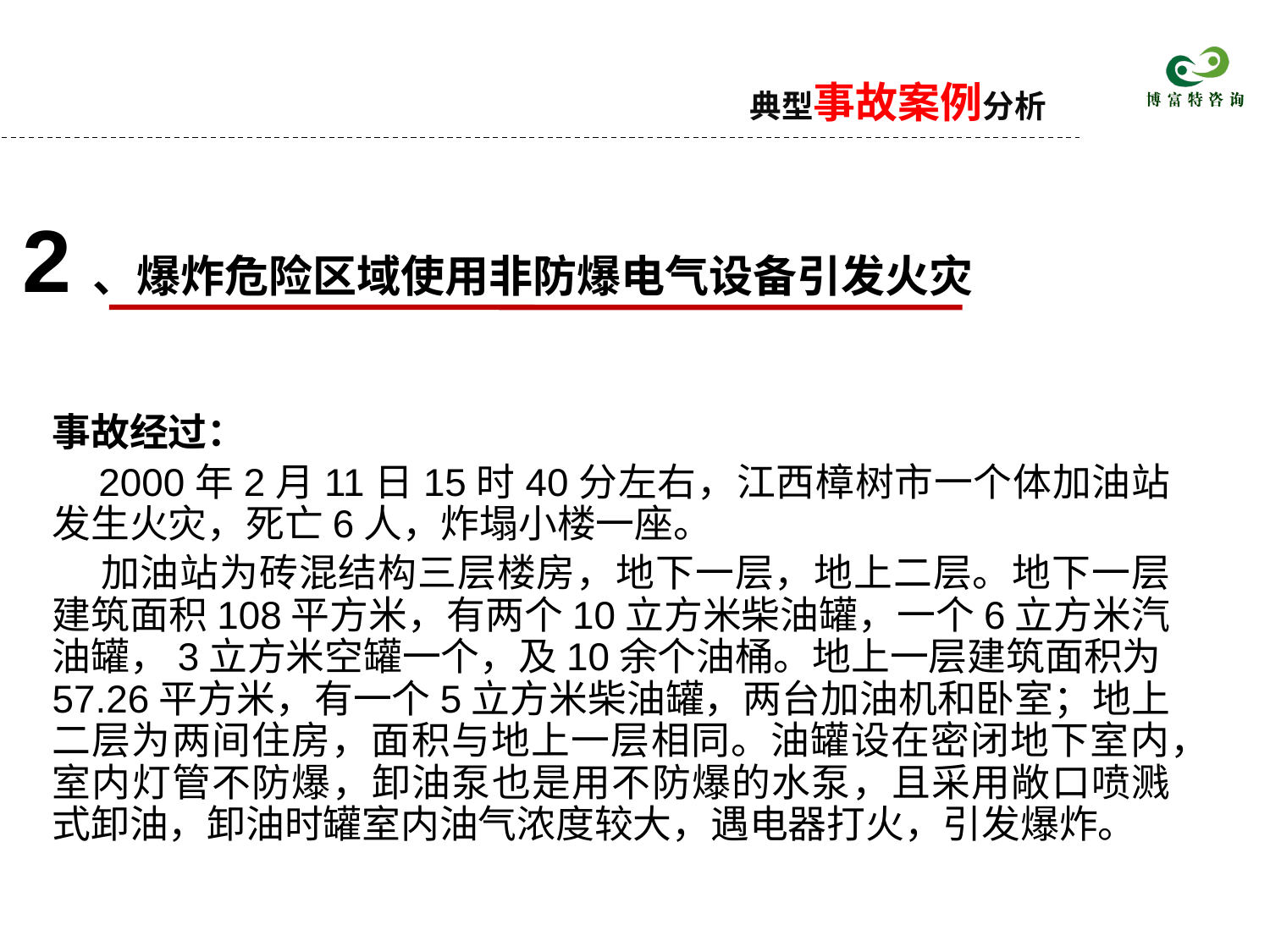

2、爆炸危险区域使用非防爆电气设备引发火灾
事故经过：
    2000年2月11日15时40分左右，江西樟树市一个体加油站发生火灾，死亡6人，炸塌小楼一座。
    加油站为砖混结构三层楼房，地下一层，地上二层。地下一层建筑面积108平方米，有两个10立方米柴油罐，一个6立方米汽油罐，3立方米空罐一个，及10余个油桶。地上一层建筑面积为57.26平方米，有一个5立方米柴油罐，两台加油机和卧室；地上二层为两间住房，面积与地上一层相同。油罐设在密闭地下室内，室内灯管不防爆，卸油泵也是用不防爆的水泵，且采用敞口喷溅式卸油，卸油时罐室内油气浓度较大，遇电器打火，引发爆炸。